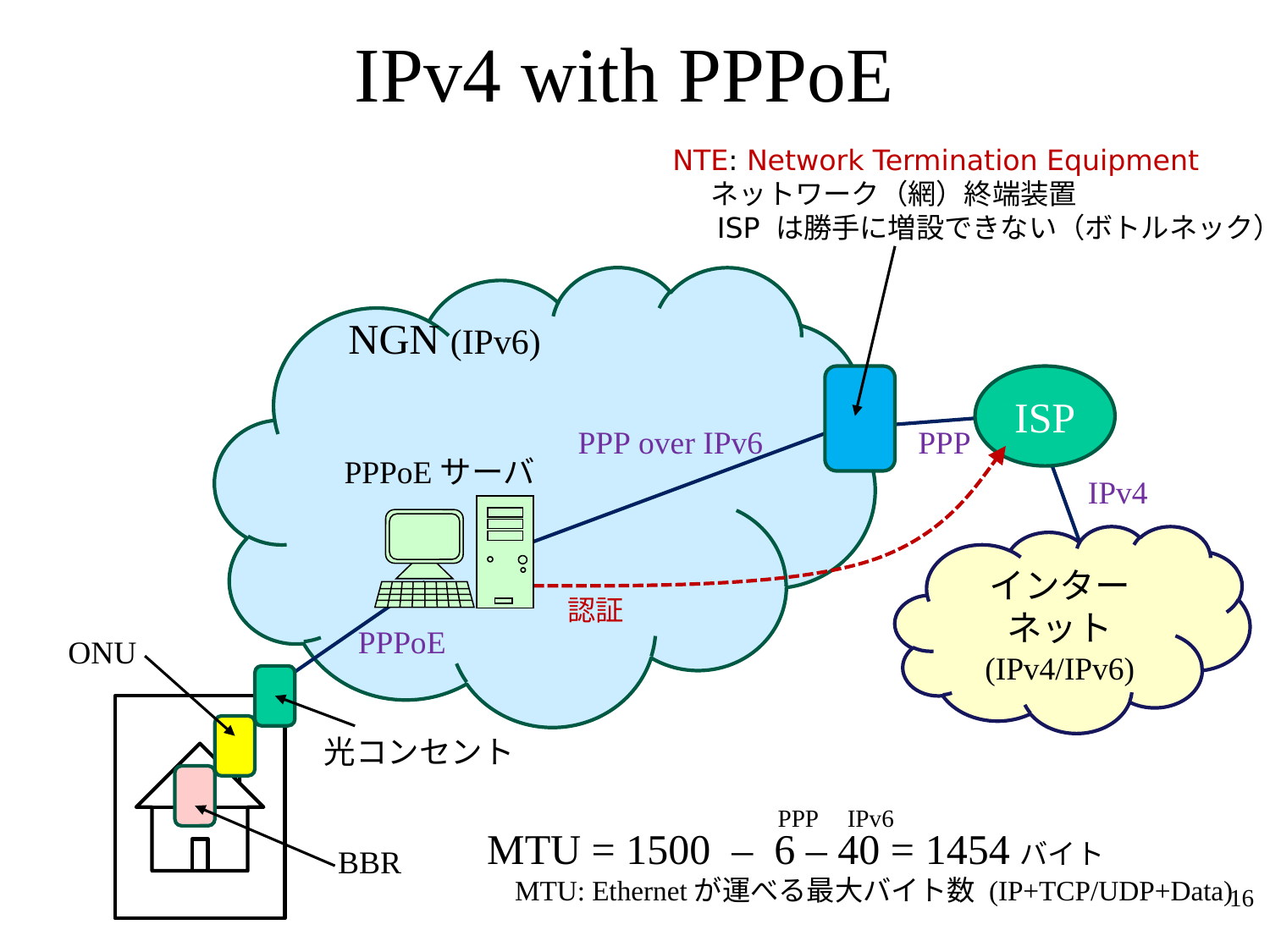

# IPv4 with PPPoE
NTE: Network Termination Equipment
     ネットワーク（網）終端装置
     ISP は勝手に増設できない（ボトルネック）

NGN (IPv6)

ISP
PPP over IPv6
PPP
PPPoEサーバ

IPv4

インターネット
(IPv4/IPv6)
認証
PPPoE
ONU

光コンセント

PPP
IPv6
MTU = 1500  –  6 – 40 = 1454バイト
    MTU: Ethernetが運べる最大バイト数 (IP+TCP/UDP+Data)
BBR
16